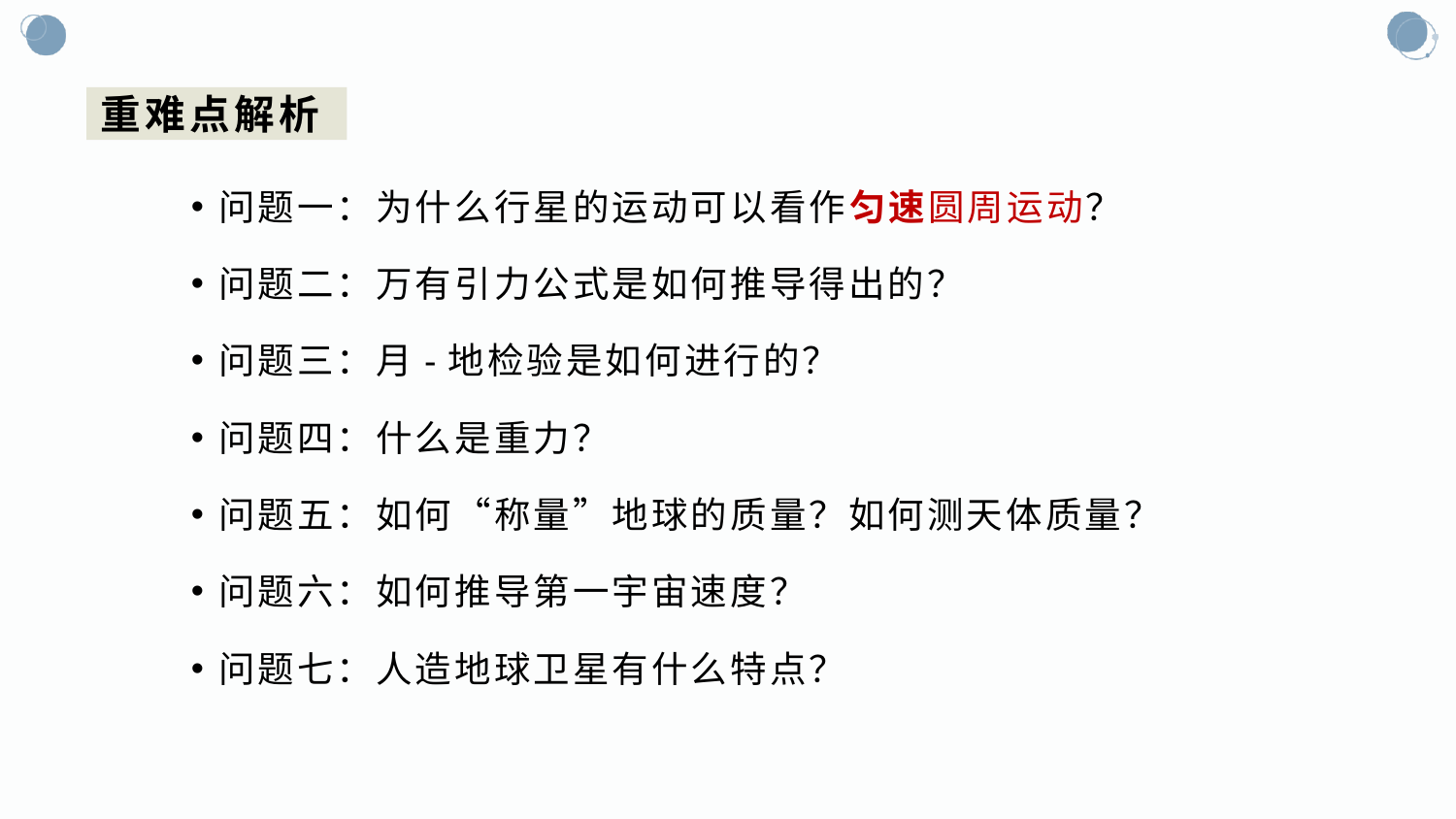

# 重难点解析
问题一：为什么行星的运动可以看作匀速圆周运动？
问题二：万有引力公式是如何推导得出的？
问题三：月-地检验是如何进行的？
问题四：什么是重力？
问题五：如何“称量”地球的质量？如何测天体质量？
问题六：如何推导第一宇宙速度？
问题七：人造地球卫星有什么特点？